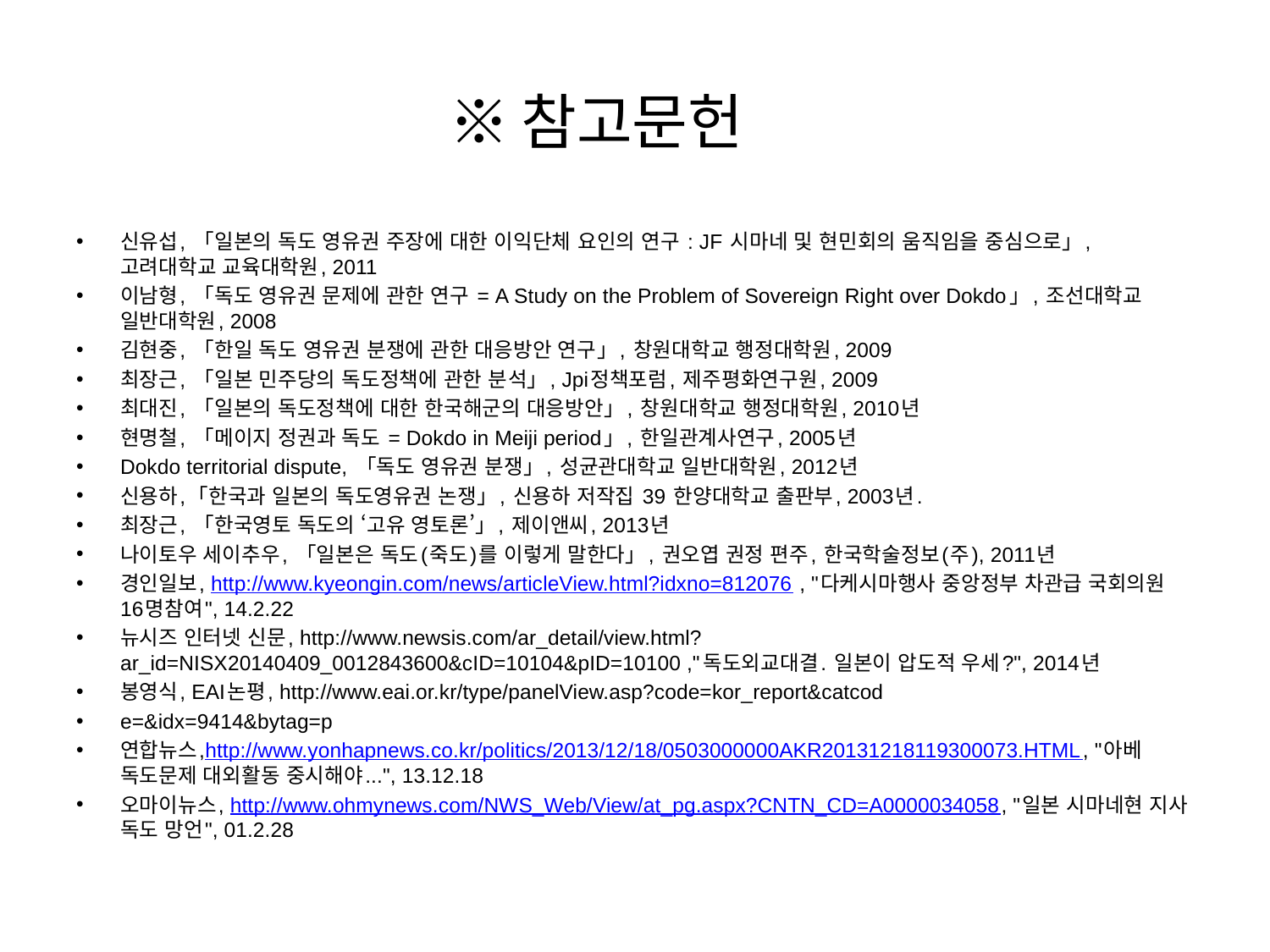

# ※참고문헌
신유섭, 「일본의 독도 영유권 주장에 대한 이익단체 요인의 연구 : JF 시마네 및 현민회의 움직임을 중심으로」, 고려대학교 교육대학원, 2011
이남형, 「독도 영유권 문제에 관한 연구 = A Study on the Problem of Sovereign Right over Dokdo」, 조선대학교 일반대학원, 2008
김현중, 「한일 독도 영유권 분쟁에 관한 대응방안 연구」, 창원대학교 행정대학원, 2009
최장근, 「일본 민주당의 독도정책에 관한 분석」, Jpi정책포럼, 제주평화연구원, 2009
최대진, 「일본의 독도정책에 대한 한국해군의 대응방안」, 창원대학교 행정대학원, 2010년
현명철, 「메이지 정권과 독도 = Dokdo in Meiji period」, 한일관계사연구, 2005년
Dokdo territorial dispute, 「독도 영유권 분쟁」, 성균관대학교 일반대학원, 2012년
신용하,「한국과 일본의 독도영유권 논쟁」, 신용하 저작집 39 한양대학교 출판부, 2003년.
최장근, 「한국영토 독도의 ‘고유 영토론’」, 제이앤씨, 2013년
나이토우 세이추우, 「일본은 독도(죽도)를 이렇게 말한다」, 권오엽 권정 편주, 한국학술정보(주), 2011년
경인일보, http://www.kyeongin.com/news/articleView.html?idxno=812076 , "다케시마행사 중앙정부 차관급 국회의원 16명참여", 14.2.22
뉴시즈 인터넷 신문, http://www.newsis.com/ar_detail/view.html?ar_id=NISX20140409_0012843600&cID=10104&pID=10100 ,"독도외교대결. 일본이 압도적 우세?", 2014년
봉영식, EAI논평, http://www.eai.or.kr/type/panelView.asp?code=kor_report&catcod
e=&idx=9414&bytag=p
연합뉴스,http://www.yonhapnews.co.kr/politics/2013/12/18/0503000000AKR20131218119300073.HTML, "아베 독도문제 대외활동 중시해야...", 13.12.18
오마이뉴스, http://www.ohmynews.com/NWS_Web/View/at_pg.aspx?CNTN_CD=A0000034058, "일본 시마네현 지사 독도 망언", 01.2.28